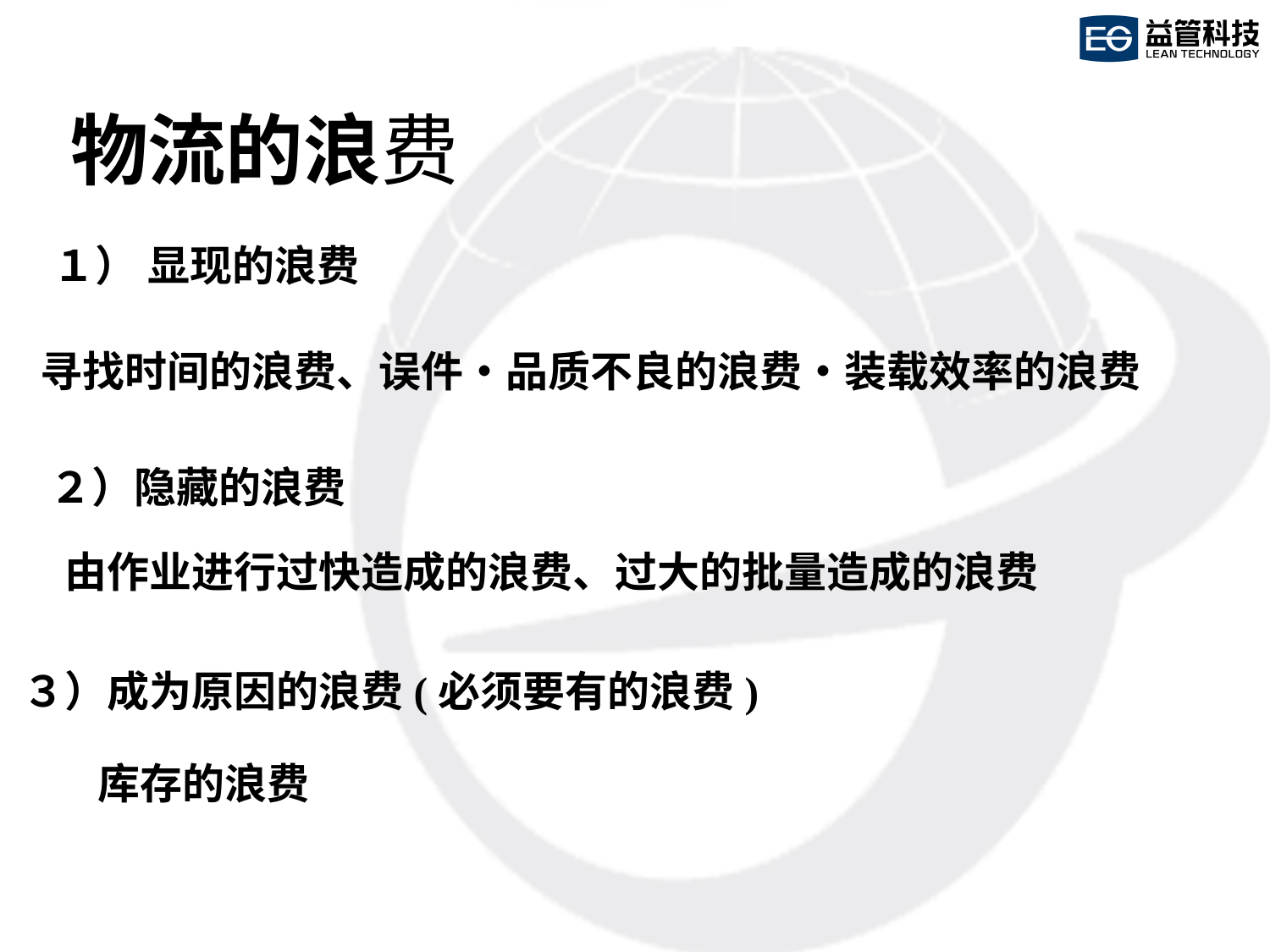

# 物流的浪费
１） 显现的浪费
寻找时间的浪费、误件・品质不良的浪费・装载效率的浪费
２）隐藏的浪费
由作业进行过快造成的浪费、过大的批量造成的浪费
３）成为原因的浪费(必须要有的浪费)
库存的浪费